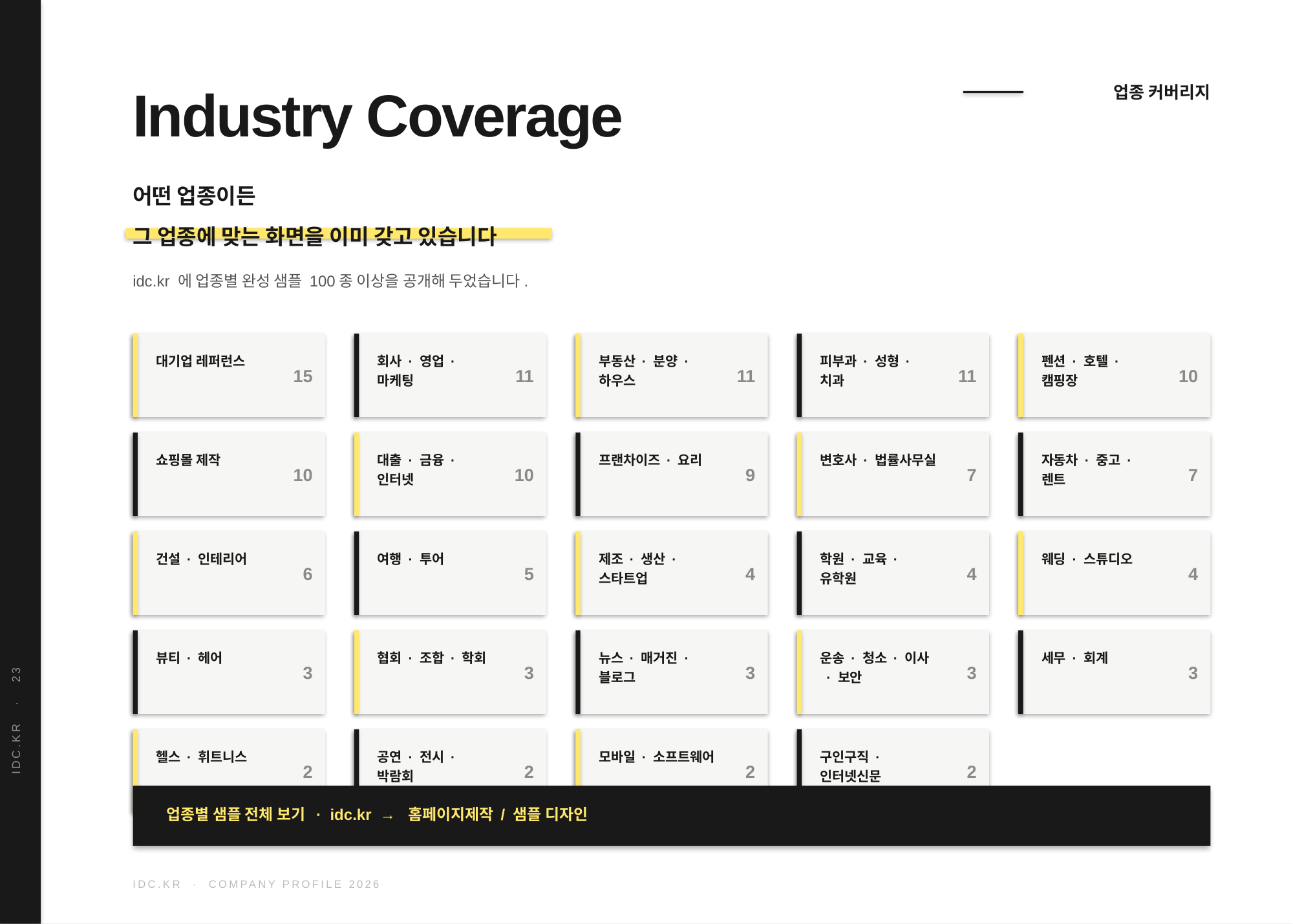

Industry Coverage
업종 커버리지

어떤 업종이든
그 업종에 맞는 화면을 이미 갖고 있습니다

idc.kr 에 업종별 완성 샘플 100종 이상을 공개해 두었습니다.

대기업 레퍼런스
회사 · 영업 · 마케팅
부동산 · 분양 · 하우스
피부과 · 성형 · 치과
펜션 · 호텔 · 캠핑장
15
11
11
11
10

쇼핑몰 제작
대출 · 금융 · 인터넷
프랜차이즈 · 요리
변호사 · 법률사무실
자동차 · 중고 · 렌트
10
10
9
7
7

건설 · 인테리어
여행 · 투어
제조 · 생산 · 스타트업
학원 · 교육 · 유학원
웨딩 · 스튜디오
6
5
4
4
4

뷰티 · 헤어
협회 · 조합 · 학회
뉴스 · 매거진 · 블로그
운송 · 청소 · 이사 · 보안
세무 · 회계
3
3
3
3
3
IDC.KR   ·   23

헬스 · 휘트니스
공연 · 전시 · 박람회
모바일 · 소프트웨어
구인구직 · 인터넷신문
2
2
2
2

업종별 샘플 전체 보기  ·  idc.kr  →  홈페이지제작 / 샘플 디자인
IDC.KR  ·  COMPANY PROFILE 2026